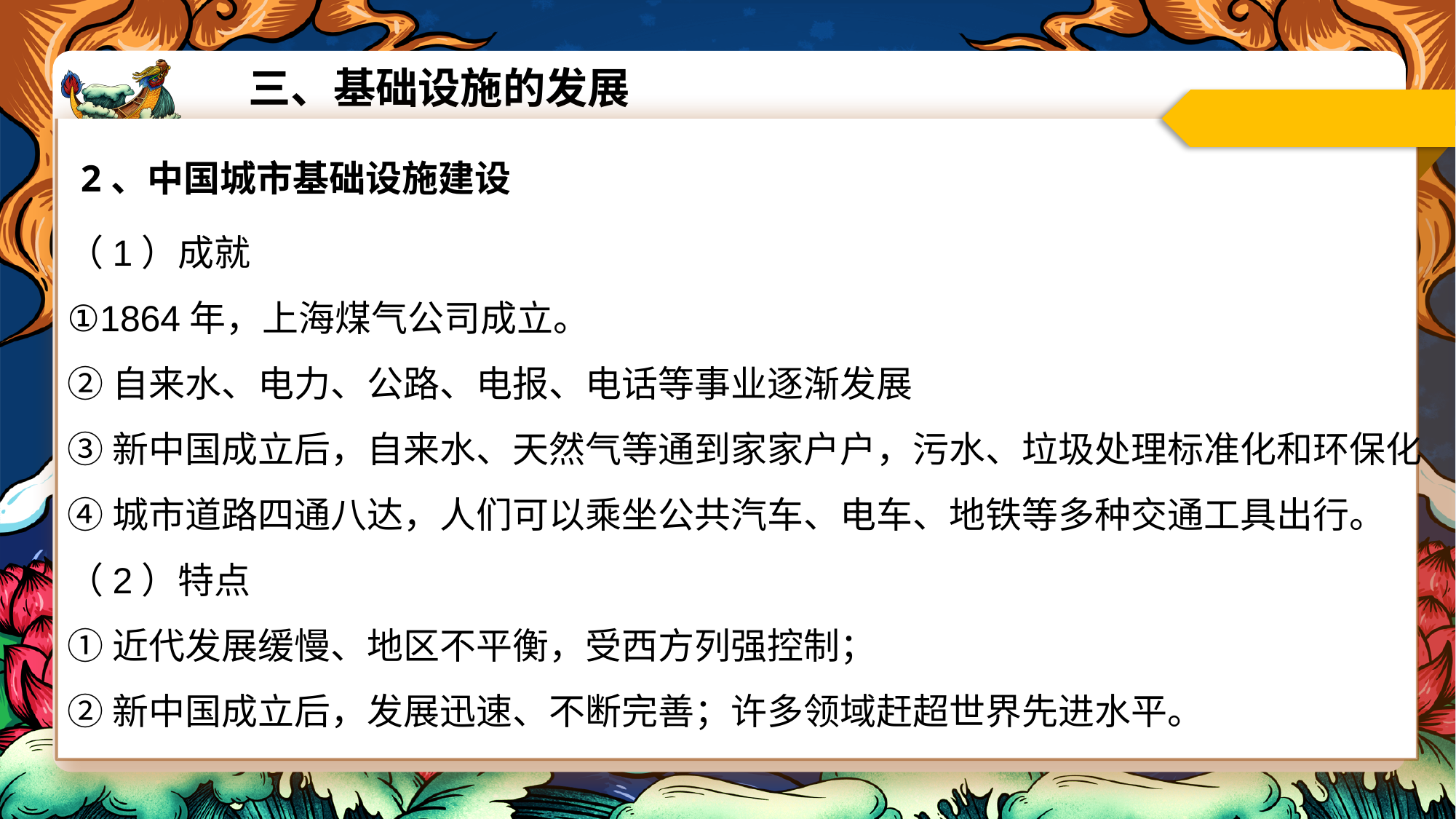

三、基础设施的发展

2、中国城市基础设施建设
（1）成就
①1864年，上海煤气公司成立。
②自来水、电力、公路、电报、电话等事业逐渐发展
③新中国成立后，自来水、天然气等通到家家户户，污水、垃圾处理标准化和环保化
④城市道路四通八达，人们可以乘坐公共汽车、电车、地铁等多种交通工具出行。
（2）特点
①近代发展缓慢、地区不平衡，受西方列强控制；
②新中国成立后，发展迅速、不断完善；许多领域赶超世界先进水平。